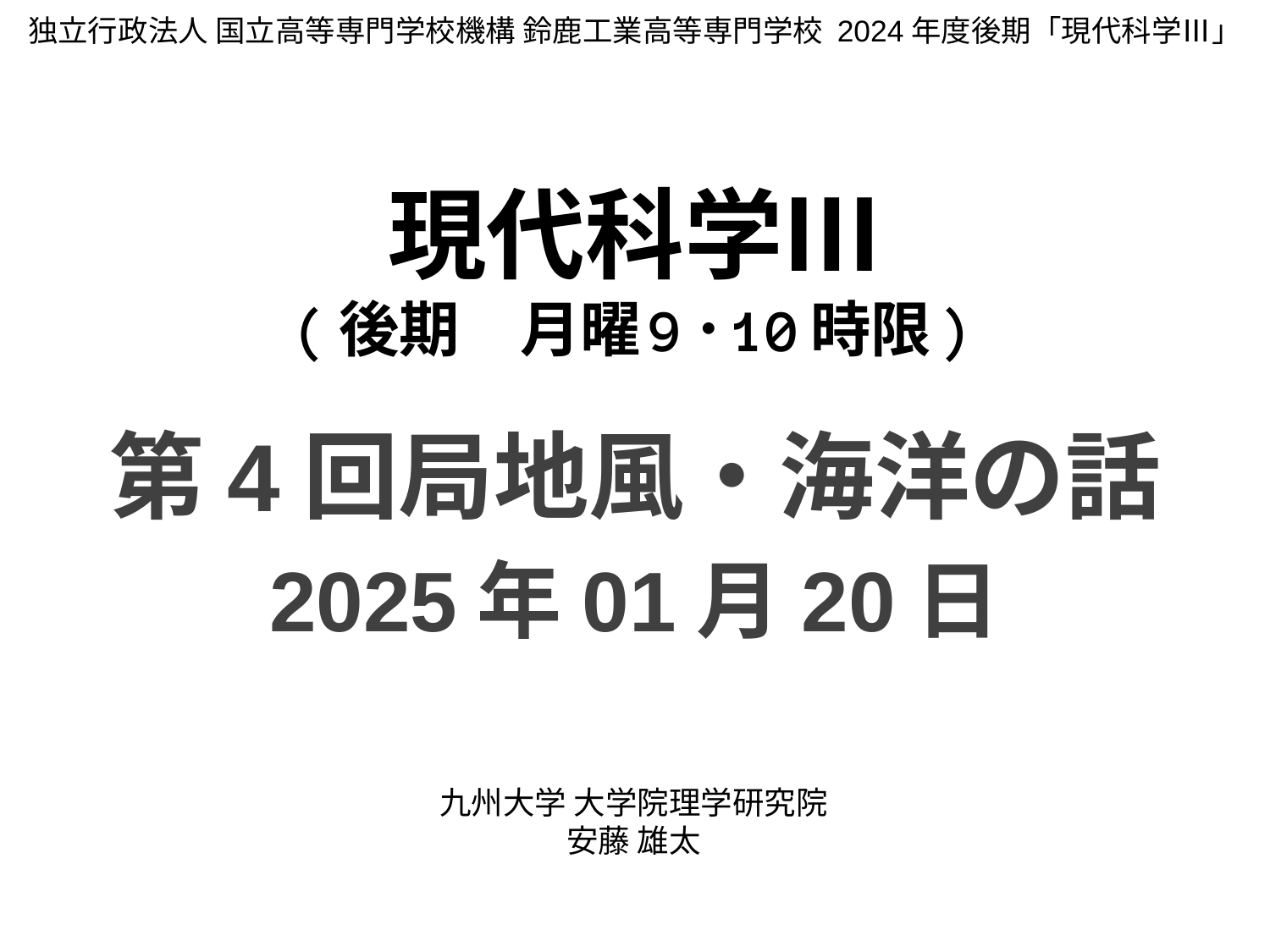

独立行政法人 国立高等専門学校機構 鈴鹿工業高等専門学校 2024年度後期「現代科学Ⅲ」
# 現代科学Ⅲ (後期　月曜9･10時限)
第4回局地風・海洋の話
2025年01月20日
九州大学 大学院理学研究院
安藤 雄太